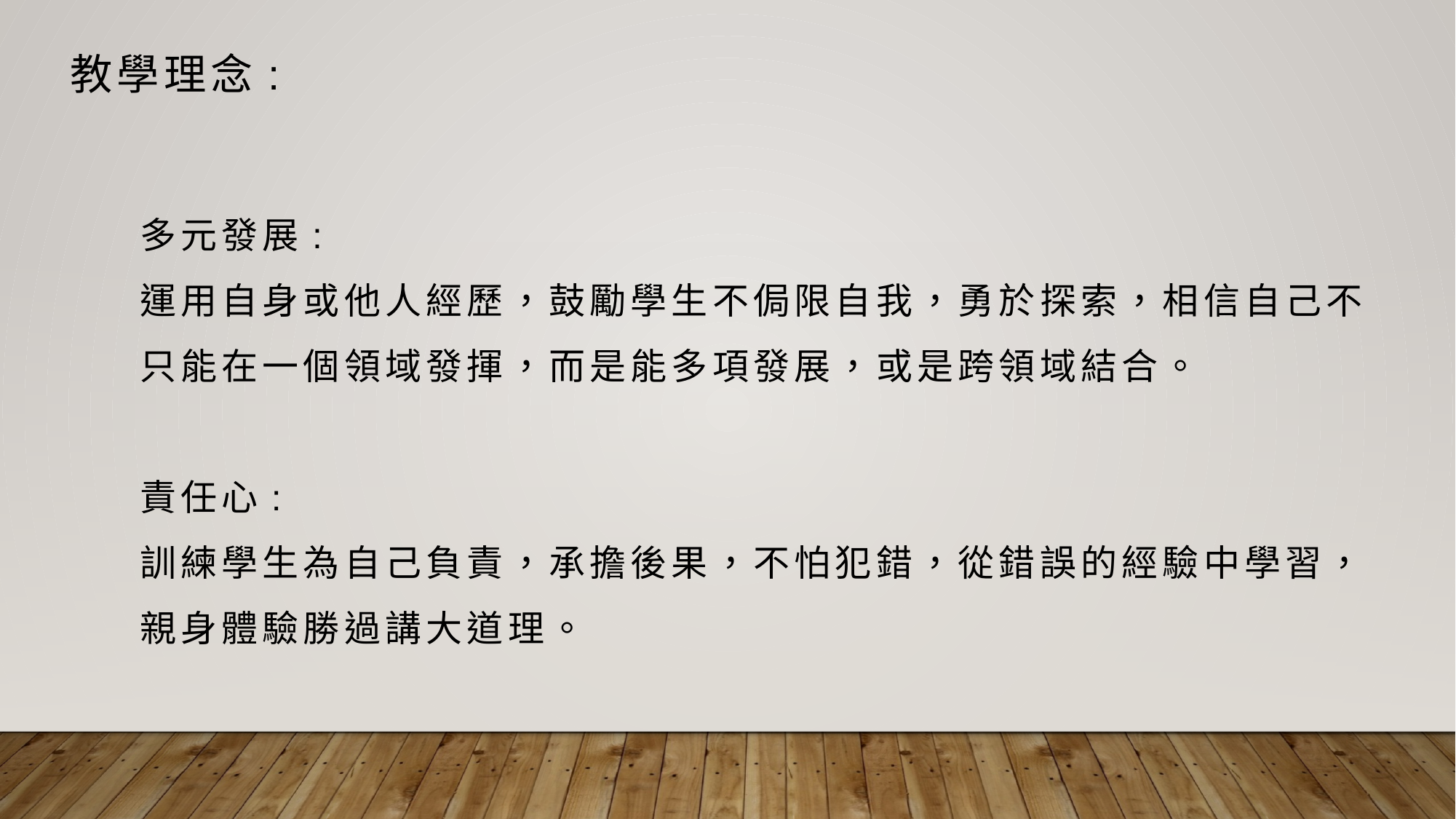

教學理念:
多元發展:
運用自身或他人經歷，鼓勵學生不侷限自我，勇於探索，相信自己不只能在一個領域發揮，而是能多項發展，或是跨領域結合。

責任心:
訓練學生為自己負責，承擔後果，不怕犯錯，從錯誤的經驗中學習，親身體驗勝過講大道理。